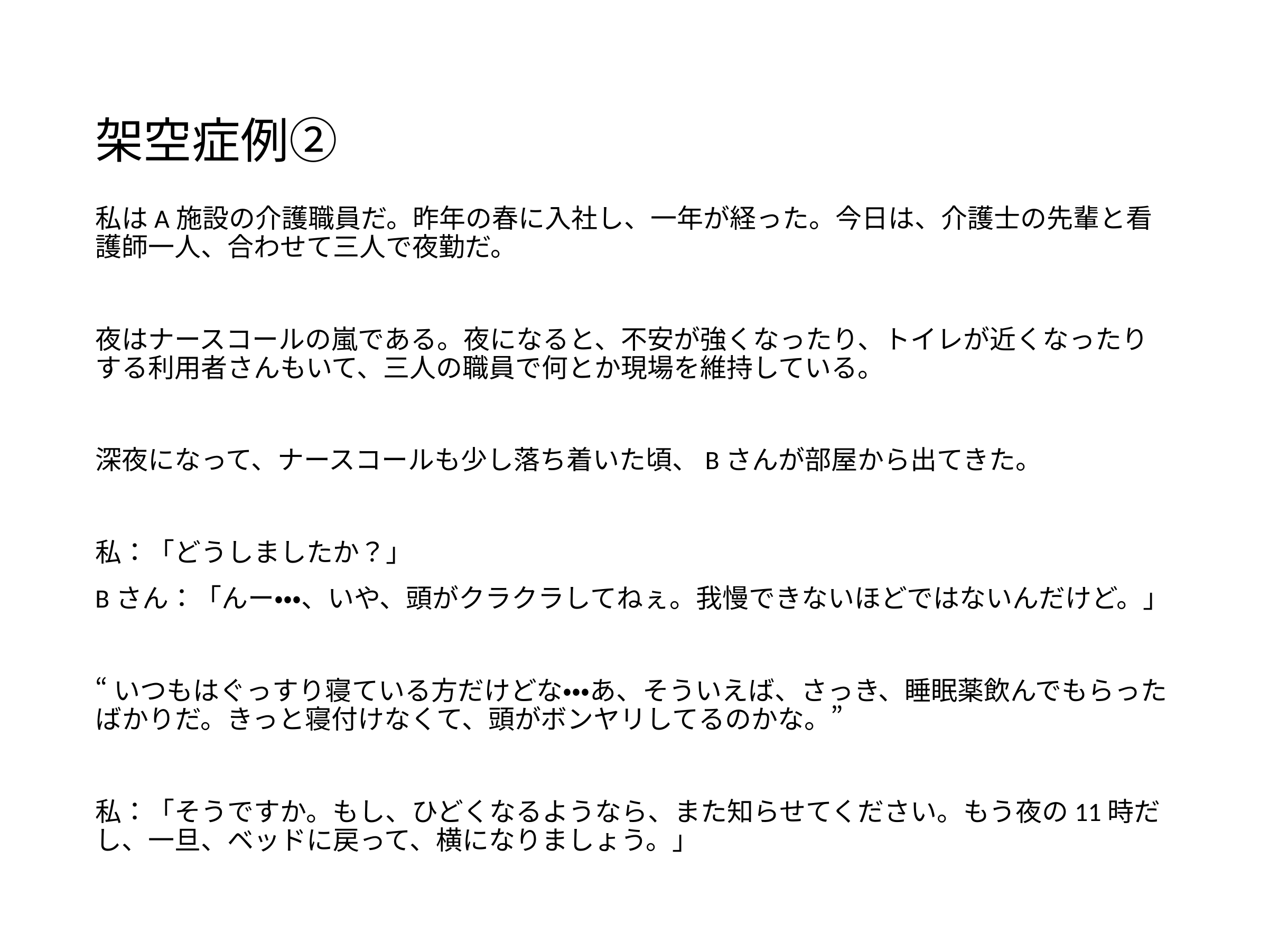

# 架空症例②
私はA施設の介護職員だ。昨年の春に入社し、一年が経った。今日は、介護士の先輩と看護師一人、合わせて三人で夜勤だ。

夜はナースコールの嵐である。夜になると、不安が強くなったり、トイレが近くなったりする利用者さんもいて、三人の職員で何とか現場を維持している。

深夜になって、ナースコールも少し落ち着いた頃、Bさんが部屋から出てきた。

私：「どうしましたか？」
Bさん：「んー・・・、いや、頭がクラクラしてねぇ。我慢できないほどではないんだけど。」

“いつもはぐっすり寝ている方だけどな・・・あ、そういえば、さっき、睡眠薬飲んでもらったばかりだ。きっと寝付けなくて、頭がボンヤリしてるのかな。”

私：「そうですか。もし、ひどくなるようなら、また知らせてください。もう夜の11時だし、一旦、ベッドに戻って、横になりましょう。」